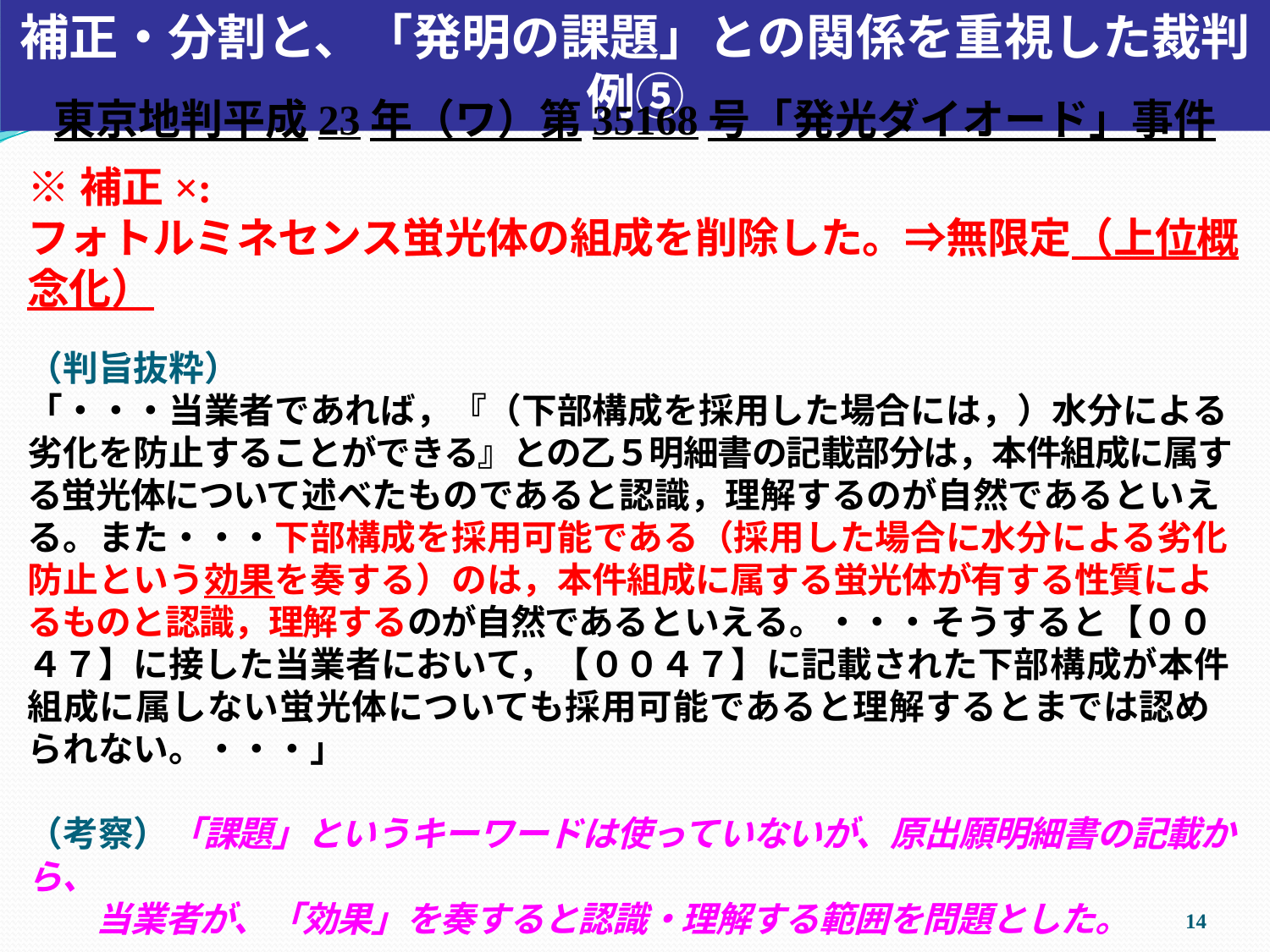

補正・分割と、「発明の課題」との関係を重視した裁判例⑤
東京地判平成23年（ワ）第35168号「発光ダイオード」事件

※補正×:
フォトルミネセンス蛍光体の組成を削除した。⇒無限定（上位概念化）

（判旨抜粋）
「・・・当業者であれば，『（下部構成を採用した場合には，）水分による劣化を防止することができる』との乙５明細書の記載部分は，本件組成に属する蛍光体について述べたものであると認識，理解するのが自然であるといえる。また・・・下部構成を採用可能である（採用した場合に水分による劣化防止という効果を奏する）のは，本件組成に属する蛍光体が有する性質によるものと認識，理解するのが自然であるといえる。・・・そうすると【００４７】に接した当業者において，【００４７】に記載された下部構成が本件組成に属しない蛍光体についても採用可能であると理解するとまでは認められない。・・・」

（考察）「課題」というキーワードは使っていないが、原出願明細書の記載から、
　　当業者が、「効果」を奏すると認識・理解する範囲を問題とした。
14